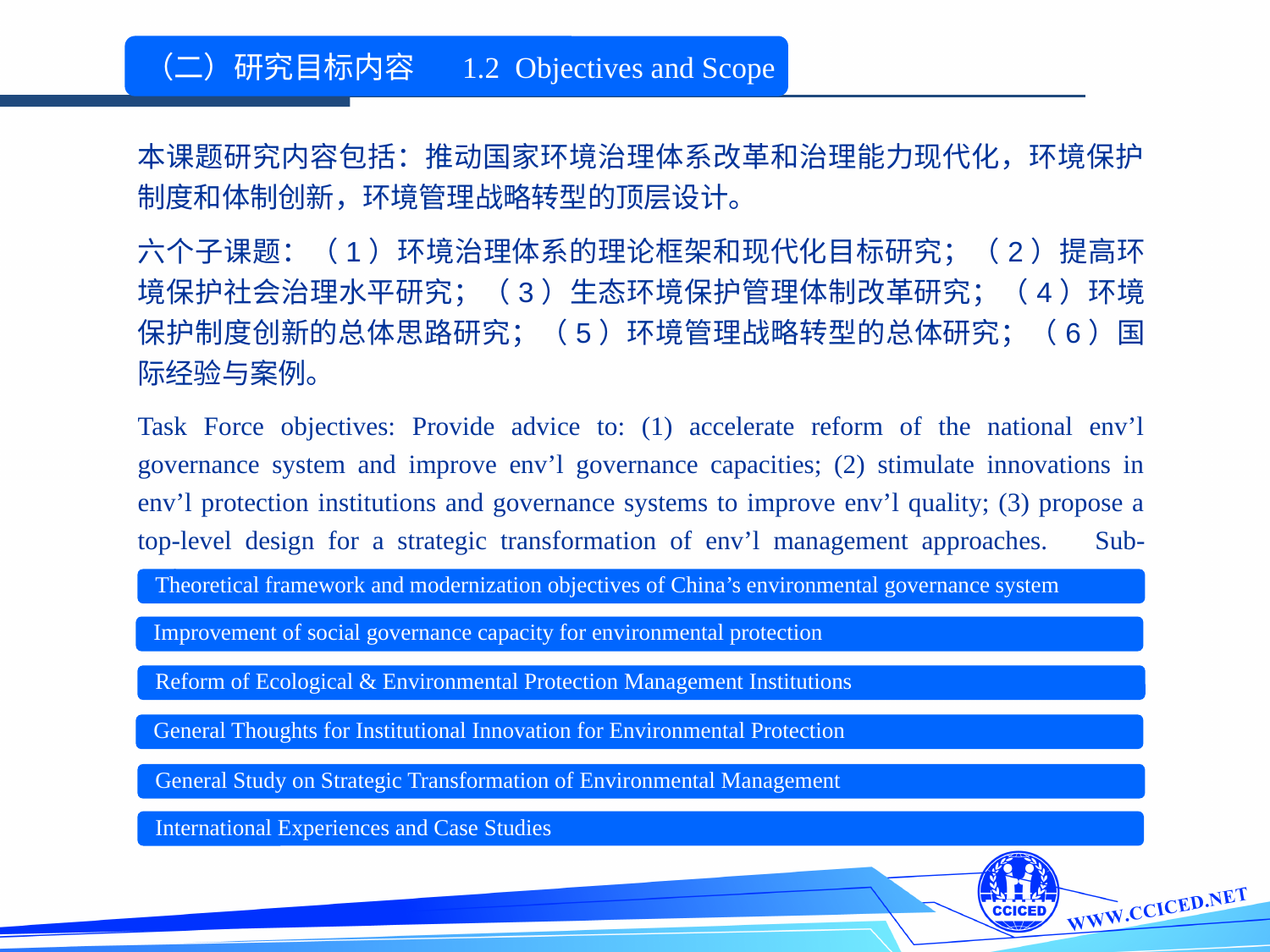

（二）研究目标内容      1.2  Objectives and Scope
本课题研究内容包括：推动国家环境治理体系改革和治理能力现代化，环境保护制度和体制创新，环境管理战略转型的顶层设计。
六个子课题：（1）环境治理体系的理论框架和现代化目标研究；（2）提高环境保护社会治理水平研究；（3）生态环境保护管理体制改革研究；（4）环境保护制度创新的总体思路研究；（5）环境管理战略转型的总体研究；（6）国际经验与案例。
Task Force objectives: Provide advice to: (1) accelerate reform of the national env’l governance system and improve env’l governance capacities; (2) stimulate innovations in env’l protection institutions and governance systems to improve env’l quality; (3) propose a top-level design for a strategic transformation of env’l management approaches. 	Sub-topics:
Theoretical framework and modernization objectives of China’s environmental governance system
Improvement of social governance capacity for environmental protection
Reform of Ecological & Environmental Protection Management Institutions
General Thoughts for Institutional Innovation for Environmental Protection
General Study on Strategic Transformation of Environmental Management
International Experiences and Case Studies